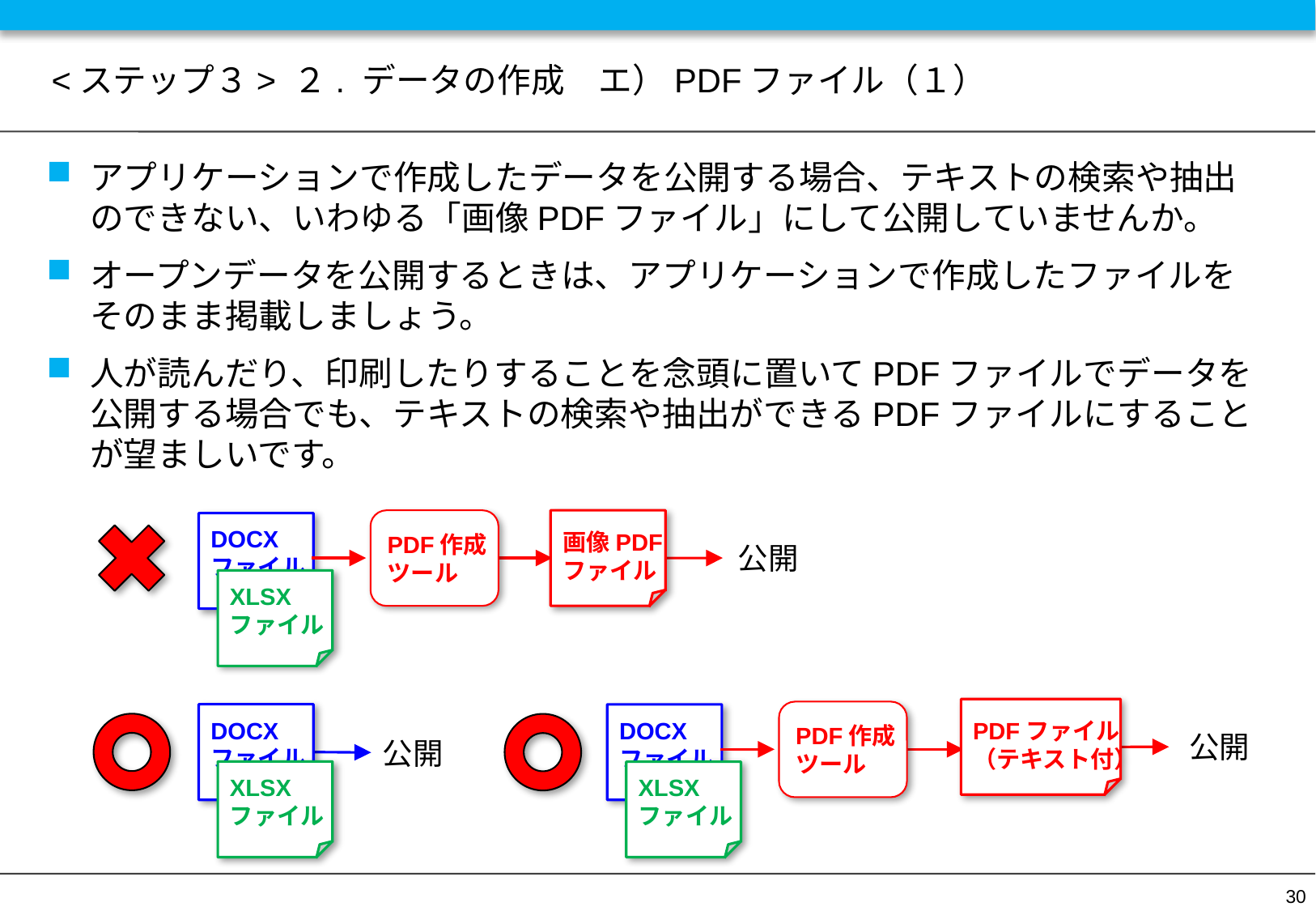

# <ステップ３> ２. データの作成　エ）PDFファイル（１）
アプリケーションで作成したデータを公開する場合、テキストの検索や抽出のできない、いわゆる「画像PDFファイル」にして公開していませんか。
オープンデータを公開するときは、アプリケーションで作成したファイルをそのまま掲載しましょう。
人が読んだり、印刷したりすることを念頭に置いてPDFファイルでデータを公開する場合でも、テキストの検索や抽出ができるPDFファイルにすることが望ましいです。

PDF作成
ツール
画像PDF
ファイル
DOCX
ファイル
公開
XLSX
ファイル
PDFファイル
（テキスト付）
PDF作成
ツール
DOCX
ファイル
DOCX
ファイル

公開
公開
XLSX
ファイル
XLSX
ファイル
30